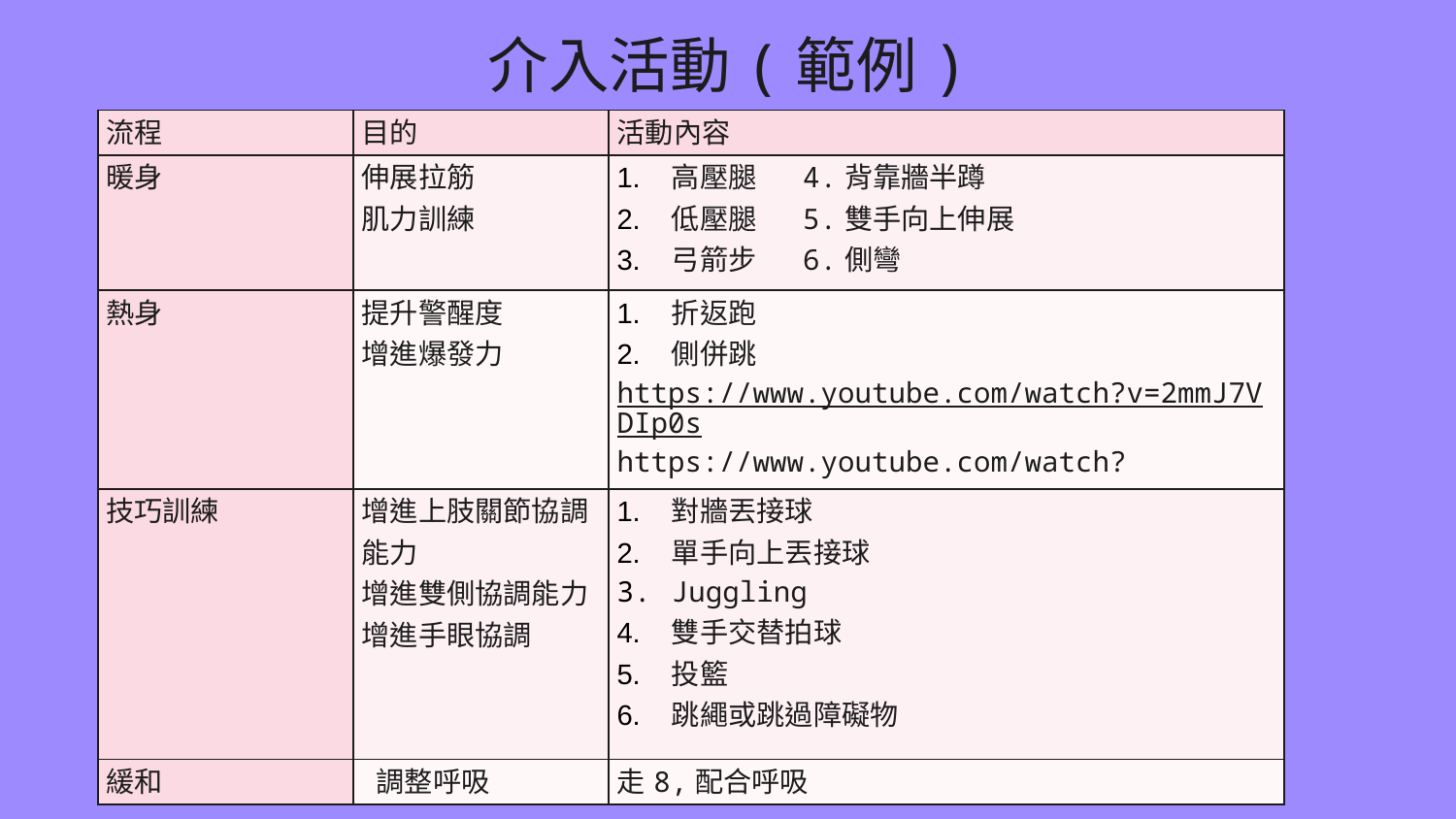

# 介入活動(範例)
| 流程 | 目的 | 活動內容 |
| --- | --- | --- |
| 暖身 | 伸展拉筋 肌力訓練 | 高壓腿 4.背靠牆半蹲 低壓腿 5.雙手向上伸展 弓箭步 6.側彎 |
| 熱身 | 提升警醒度 增進爆發力 | 折返跑 側併跳 https://www.youtube.com/watch?v=2mmJ7VDIp0s https://www.youtube.com/watch?v=utzv66KBRZc |
| 技巧訓練 | 增進上肢關節協調能力 增進雙側協調能力 增進手眼協調 | 對牆丟接球 單手向上丟接球 Juggling 雙手交替拍球 投籃 跳繩或跳過障礙物 |
| 緩和 | 調整呼吸 | 走8,配合呼吸 |